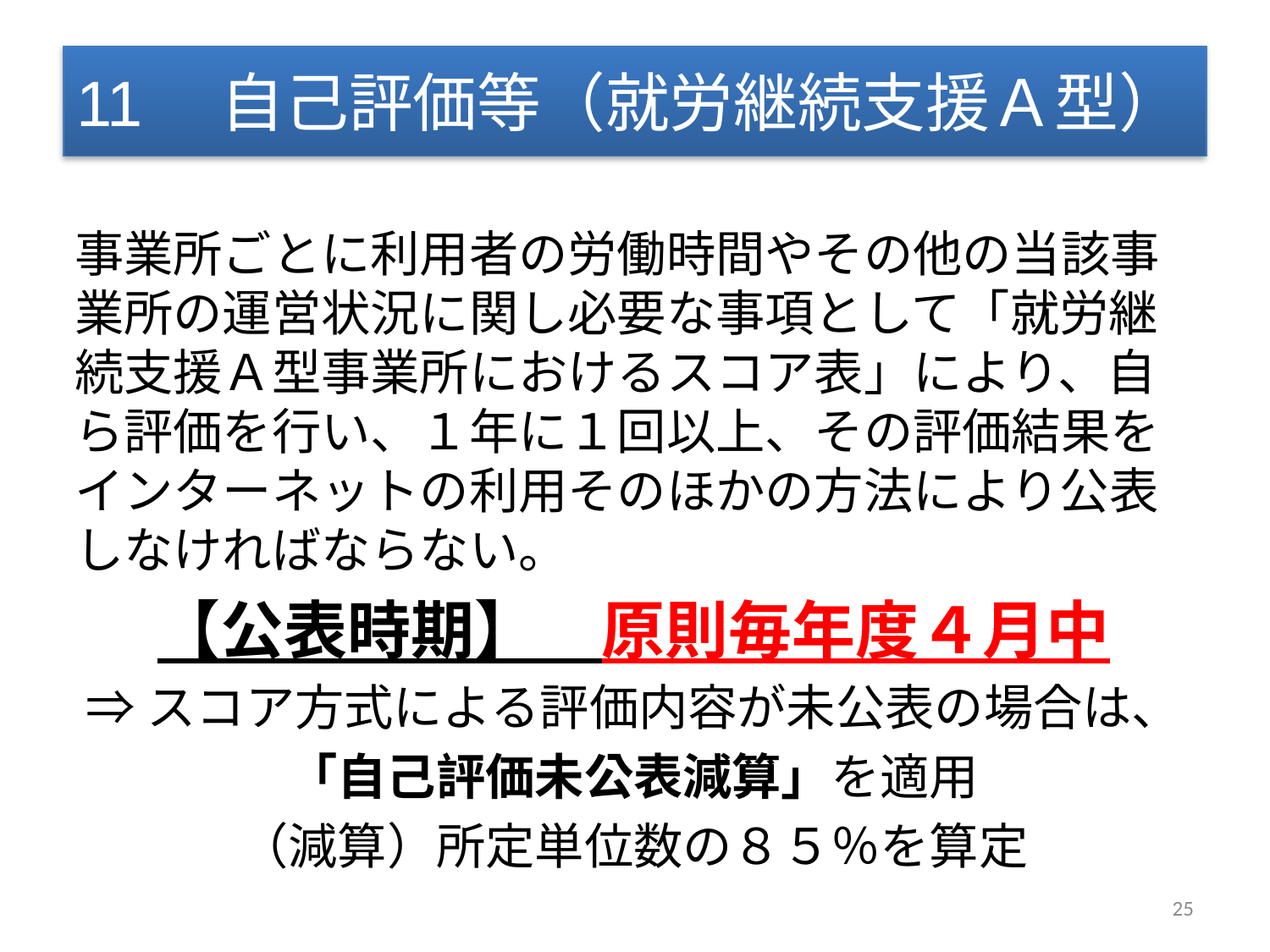

11　自己評価等（就労継続支援Ａ型）
事業所ごとに利用者の労働時間やその他の当該事業所の運営状況に関し必要な事項として「就労継続支援Ａ型事業所におけるスコア表」により、自ら評価を行い、１年に１回以上、その評価結果をインターネットの利用そのほかの方法により公表しなければならない。
【公表時期】　原則毎年度４月中
⇒スコア方式による評価内容が未公表の場合は、
「自己評価未公表減算」を適用
（減算）所定単位数の８５％を算定
25